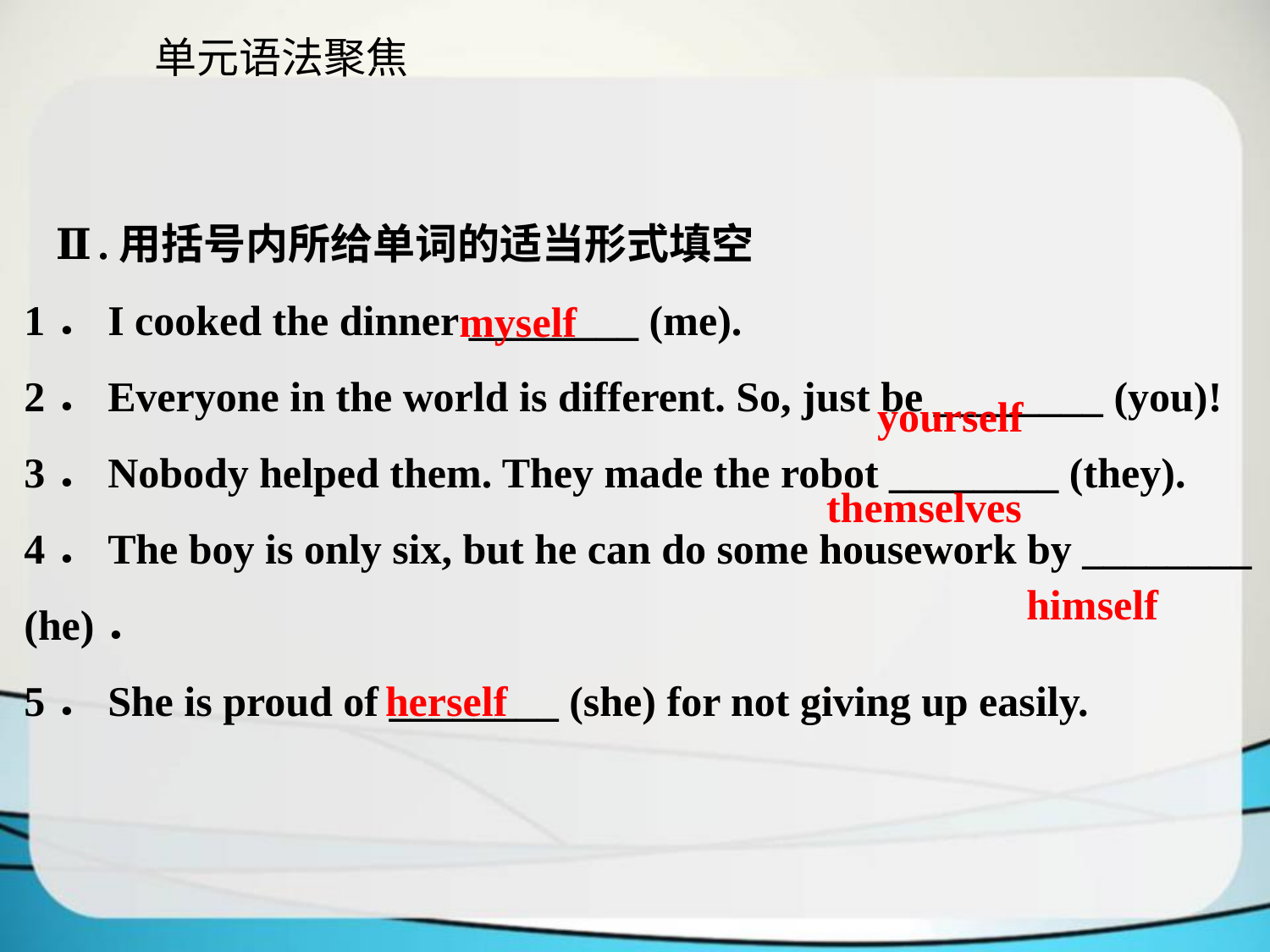

单元语法聚焦
   Ⅱ.用括号内所给单词的适当形式填空
1．I cooked the dinner ________ (me).
2．Everyone in the world is different. So, just be ________ (you)!
3．Nobody helped them. They made the robot ________ (they).
4．The boy is only six, but he can do some housework by ________ (he)．
5．She is proud of ________ (she) for not giving up easily.
myself
yourself
themselves
himself
herself